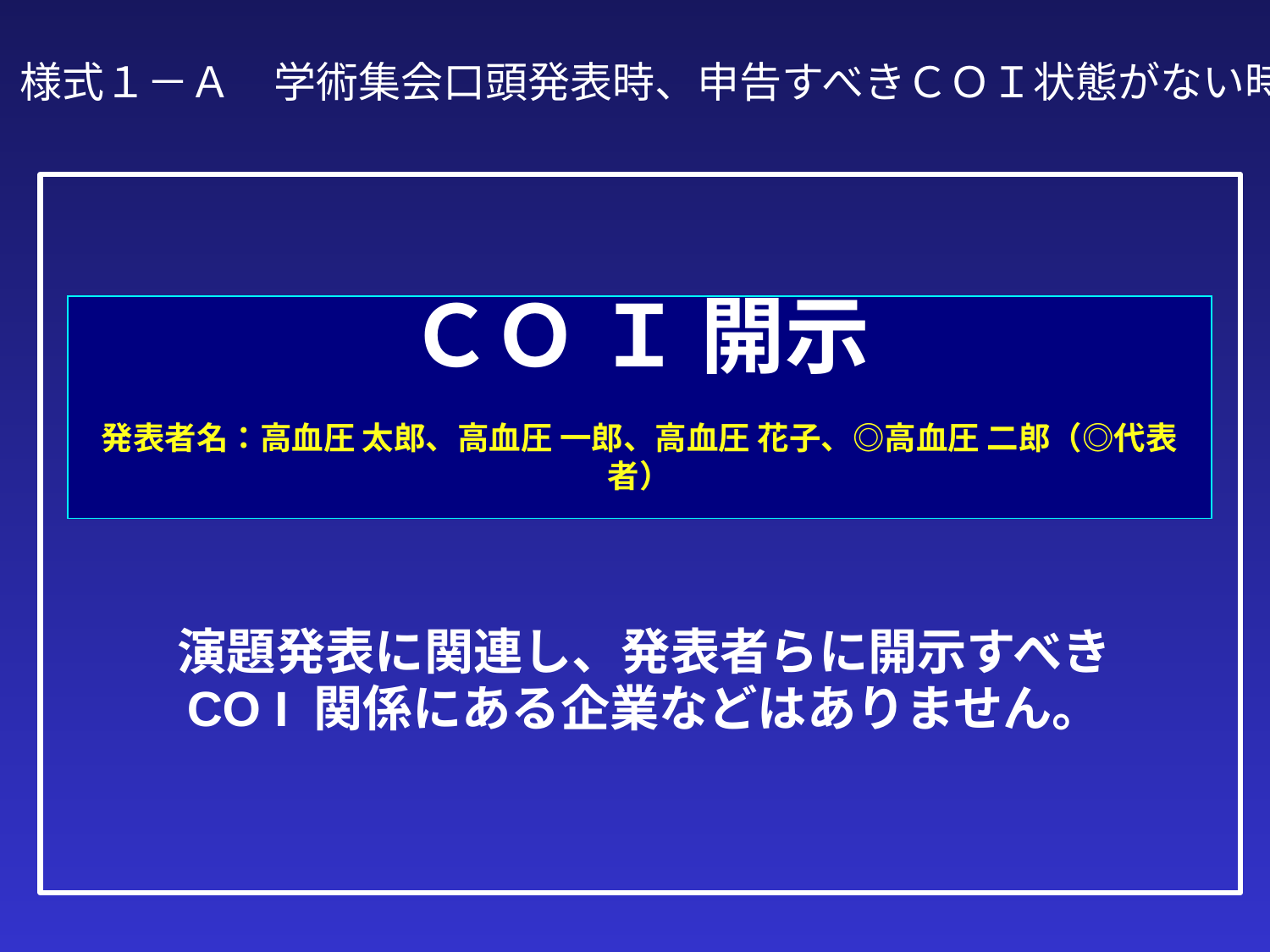

様式１－Ａ　学術集会口頭発表時、申告すべきＣＯＩ状態がない時

# ＣＯ Ｉ 開示 　 発表者名：高血圧 太郎、高血圧 一郎、高血圧 花子、◎高血圧 二郎（◎代表者）

演題発表に関連し、発表者らに開示すべき
CO I 関係にある企業などはありません。